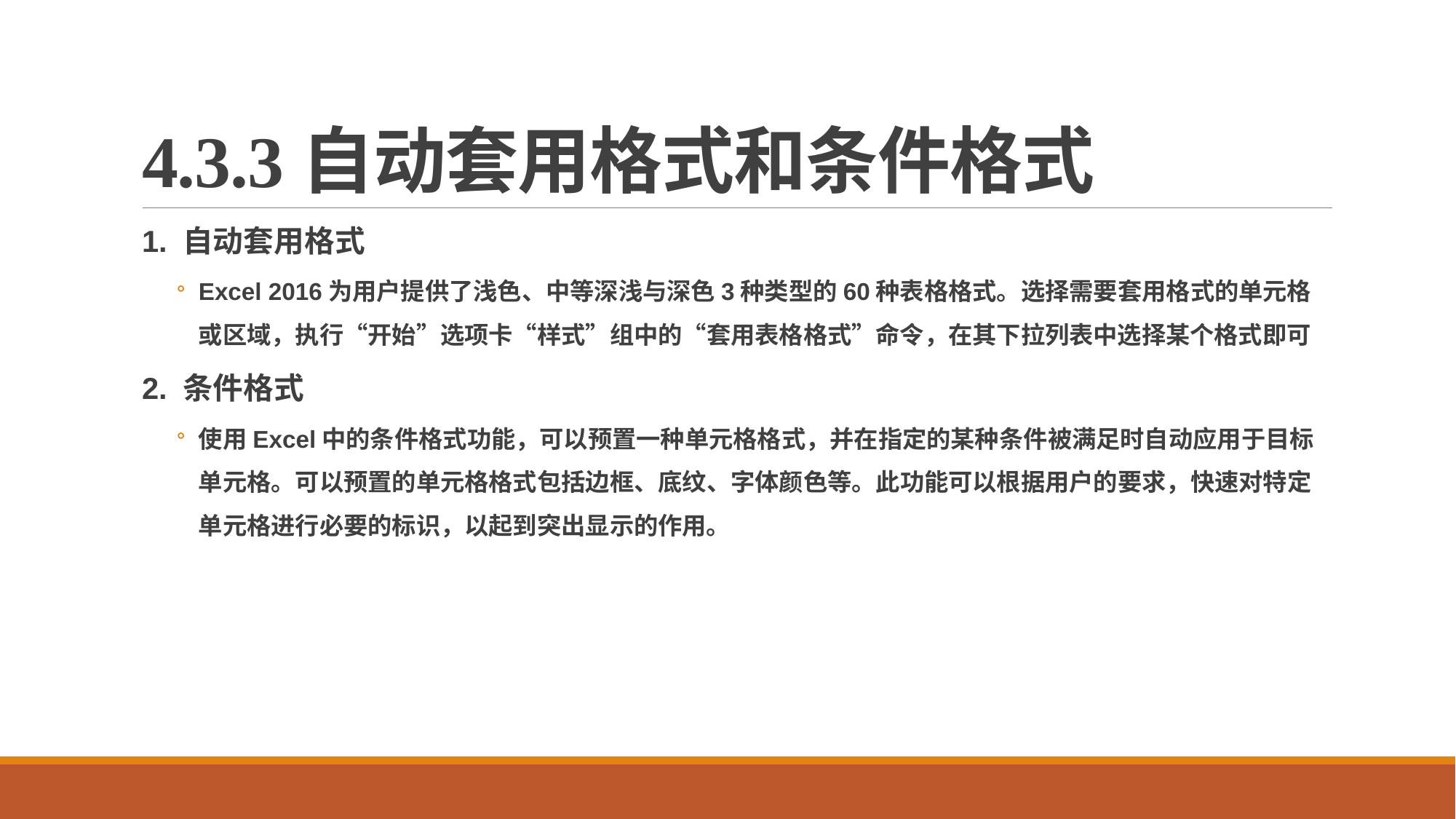

# 4.3.3自动套用格式和条件格式
1. 自动套用格式
Excel 2016为用户提供了浅色、中等深浅与深色3种类型的60种表格格式。选择需要套用格式的单元格或区域，执行“开始”选项卡“样式”组中的“套用表格格式”命令，在其下拉列表中选择某个格式即可
2. 条件格式
使用Excel中的条件格式功能，可以预置一种单元格格式，并在指定的某种条件被满足时自动应用于目标单元格。可以预置的单元格格式包括边框、底纹、字体颜色等。此功能可以根据用户的要求，快速对特定单元格进行必要的标识，以起到突出显示的作用。